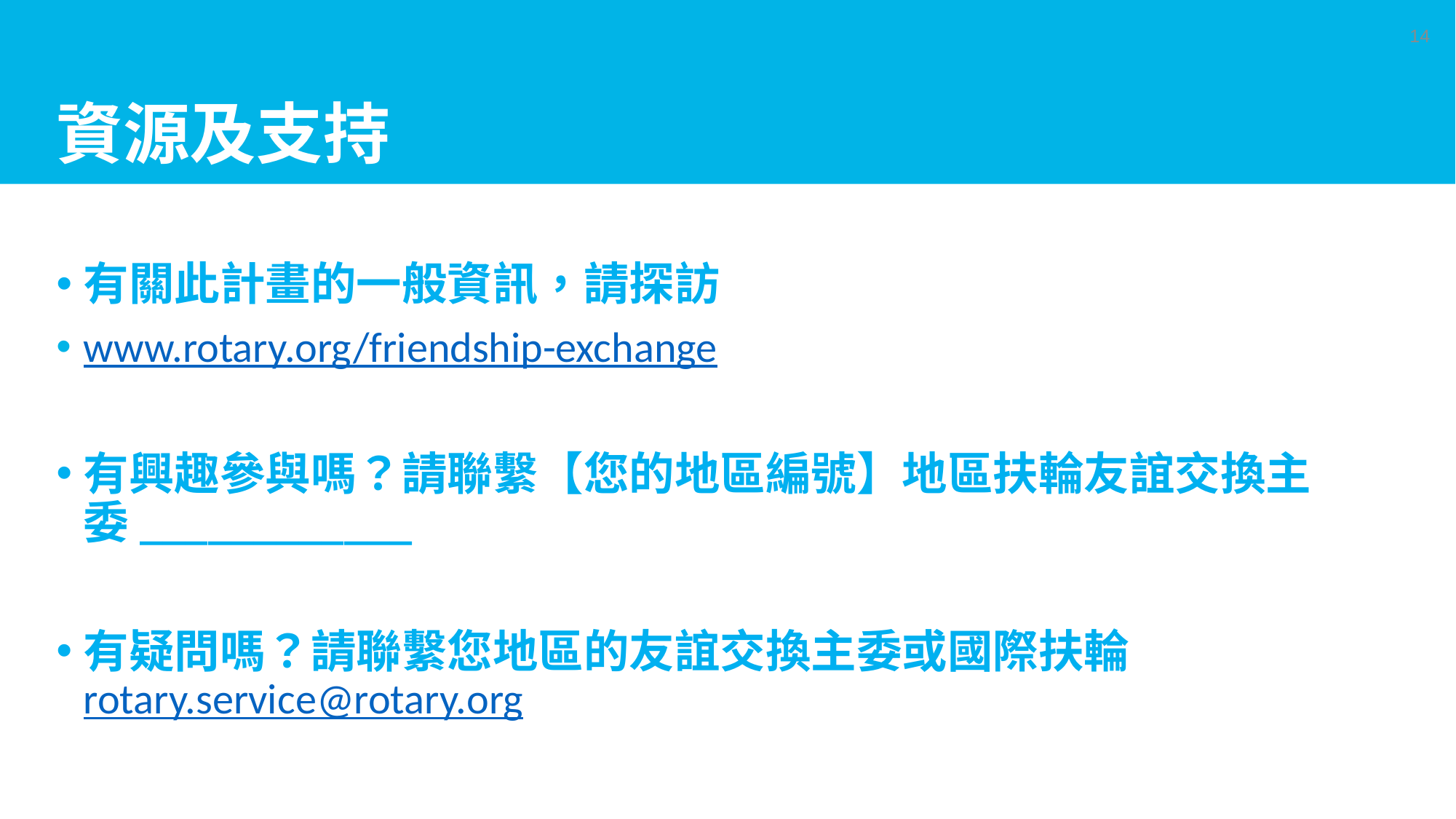

# 資源及支持
14
有關此計畫的一般資訊，請探訪
www.rotary.org/friendship-exchange

有興趣參與嗎？請聯繫【您的地區編號】地區扶輪友誼交換主委____________

有疑問嗎？請聯繫您地區的友誼交換主委或國際扶輪rotary.service@rotary.org